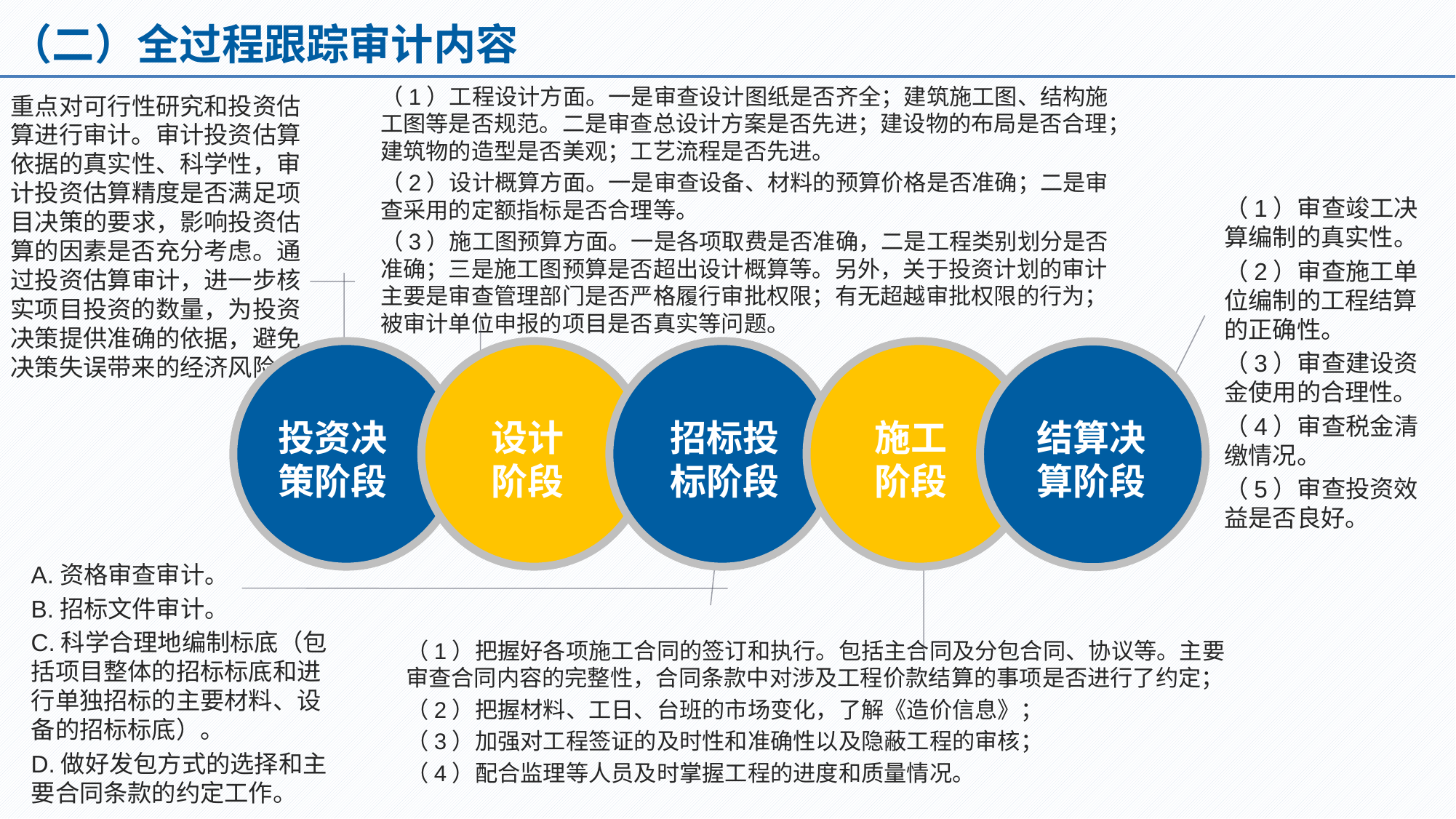

（二）全过程跟踪审计内容
（1）工程设计方面。一是审查设计图纸是否齐全；建筑施工图、结构施工图等是否规范。二是审查总设计方案是否先进；建设物的布局是否合理；建筑物的造型是否美观；工艺流程是否先进。
（2）设计概算方面。一是审查设备、材料的预算价格是否准确；二是审查采用的定额指标是否合理等。
（3）施工图预算方面。一是各项取费是否准确，二是工程类别划分是否准确；三是施工图预算是否超出设计概算等。另外，关于投资计划的审计主要是审查管理部门是否严格履行审批权限；有无超越审批权限的行为；被审计单位申报的项目是否真实等问题。
重点对可行性研究和投资估算进行审计。审计投资估算依据的真实性、科学性，审计投资估算精度是否满足项目决策的要求，影响投资估算的因素是否充分考虑。通过投资估算审计，进一步核实项目投资的数量，为投资决策提供准确的依据，避免决策失误带来的经济风险。
（1）审查竣工决算编制的真实性。
（2）审查施工单位编制的工程结算的正确性。
（3）审查建设资金使用的合理性。
（4）审查税金清缴情况。
（5）审查投资效益是否良好。

投资决策阶段

设计阶段

招标投标阶段

施工阶段

结算决算阶段
A.资格审查审计。
B.招标文件审计。
C.科学合理地编制标底（包括项目整体的招标标底和进行单独招标的主要材料、设备的招标标底）。
D.做好发包方式的选择和主要合同条款的约定工作。
（1）把握好各项施工合同的签订和执行。包括主合同及分包合同、协议等。主要审查合同内容的完整性，合同条款中对涉及工程价款结算的事项是否进行了约定；
（2）把握材料、工日、台班的市场变化，了解《造价信息》；
（3）加强对工程签证的及时性和准确性以及隐蔽工程的审核；
（4）配合监理等人员及时掌握工程的进度和质量情况。